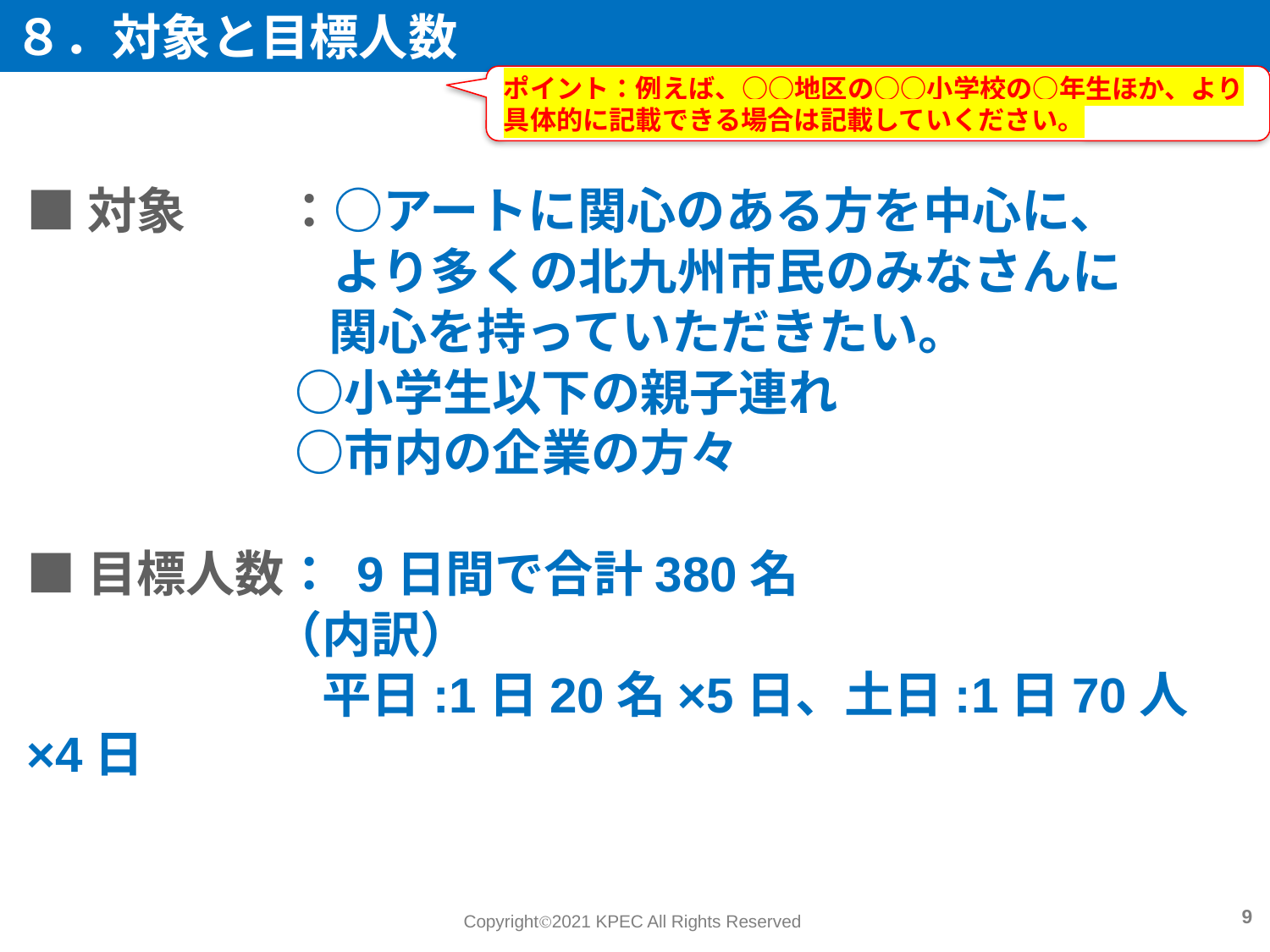

８．対象と目標人数
ポイント：例えば、○○地区の○○小学校の○年生ほか、より具体的に記載できる場合は記載していください。

■対象　　：○アートに関心のある方を中心に、
　　　　　 　より多くの北九州市民のみなさんに
　　　　　     関心を持っていただきたい。
　　　　　  ○小学生以下の親子連れ
　　　　　  ○市内の企業の方々

■目標人数： 9日間で合計380名
　　　　　（内訳）
　　　　　　平日:1日20名×5日、土日:1日70人×4日